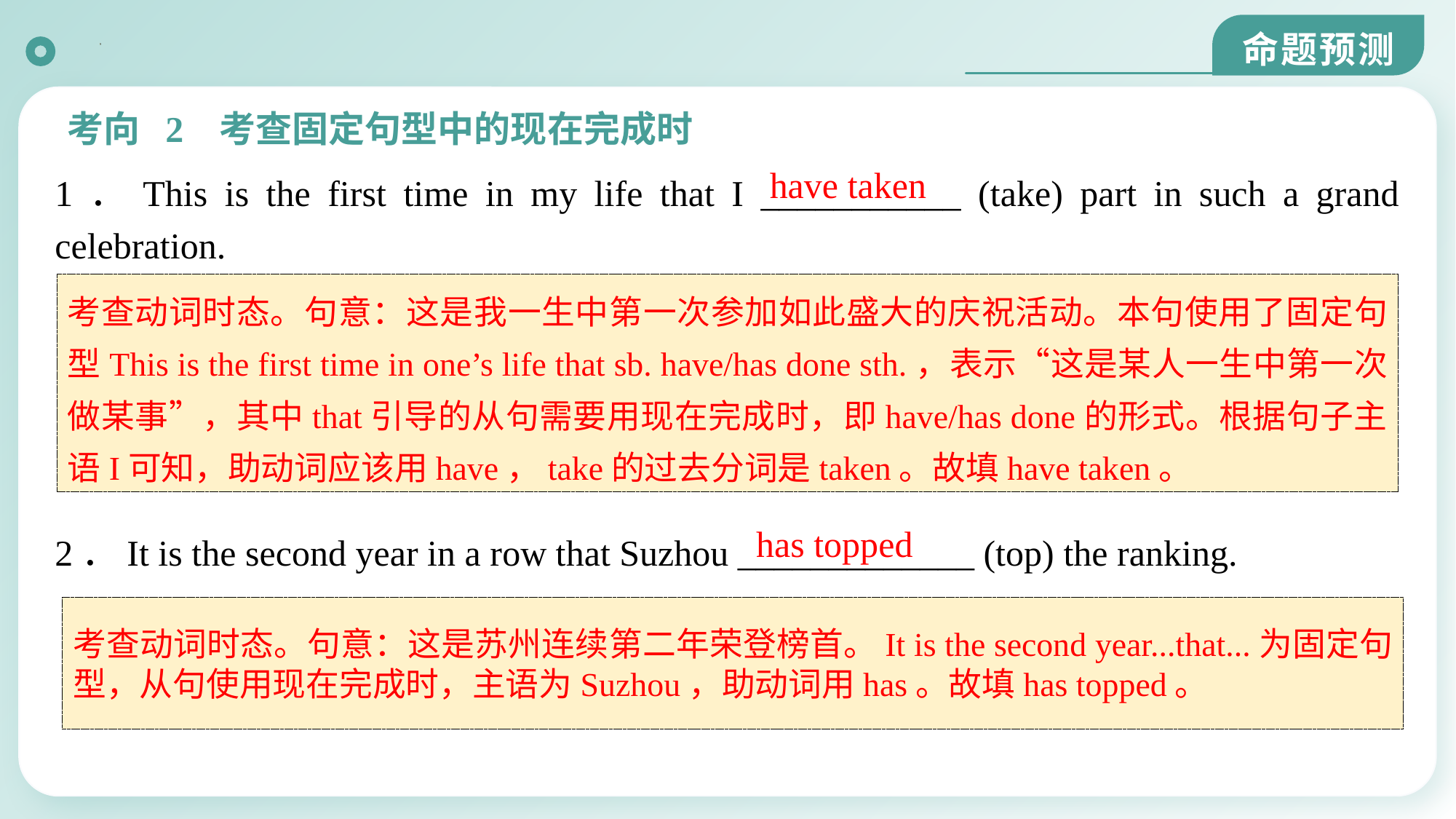

命题预测

考向  2   考查固定句型中的现在完成时
1．This is the first time in my life that I ___________ (take) part in such a grand celebration.
have taken
考查动词时态。句意：这是我一生中第一次参加如此盛大的庆祝活动。本句使用了固定句型This is the first time in one’s life that sb. have/has done sth.，表示“这是某人一生中第一次做某事”，其中that引导的从句需要用现在完成时，即have/has done的形式。根据句子主语I可知，助动词应该用have，take的过去分词是taken。故填have taken。
2．It is the second year in a row that Suzhou _____________ (top) the ranking.
has topped
考查动词时态。句意：这是苏州连续第二年荣登榜首。It is the second year...that...为固定句型，从句使用现在完成时，主语为Suzhou，助动词用has。故填has topped。